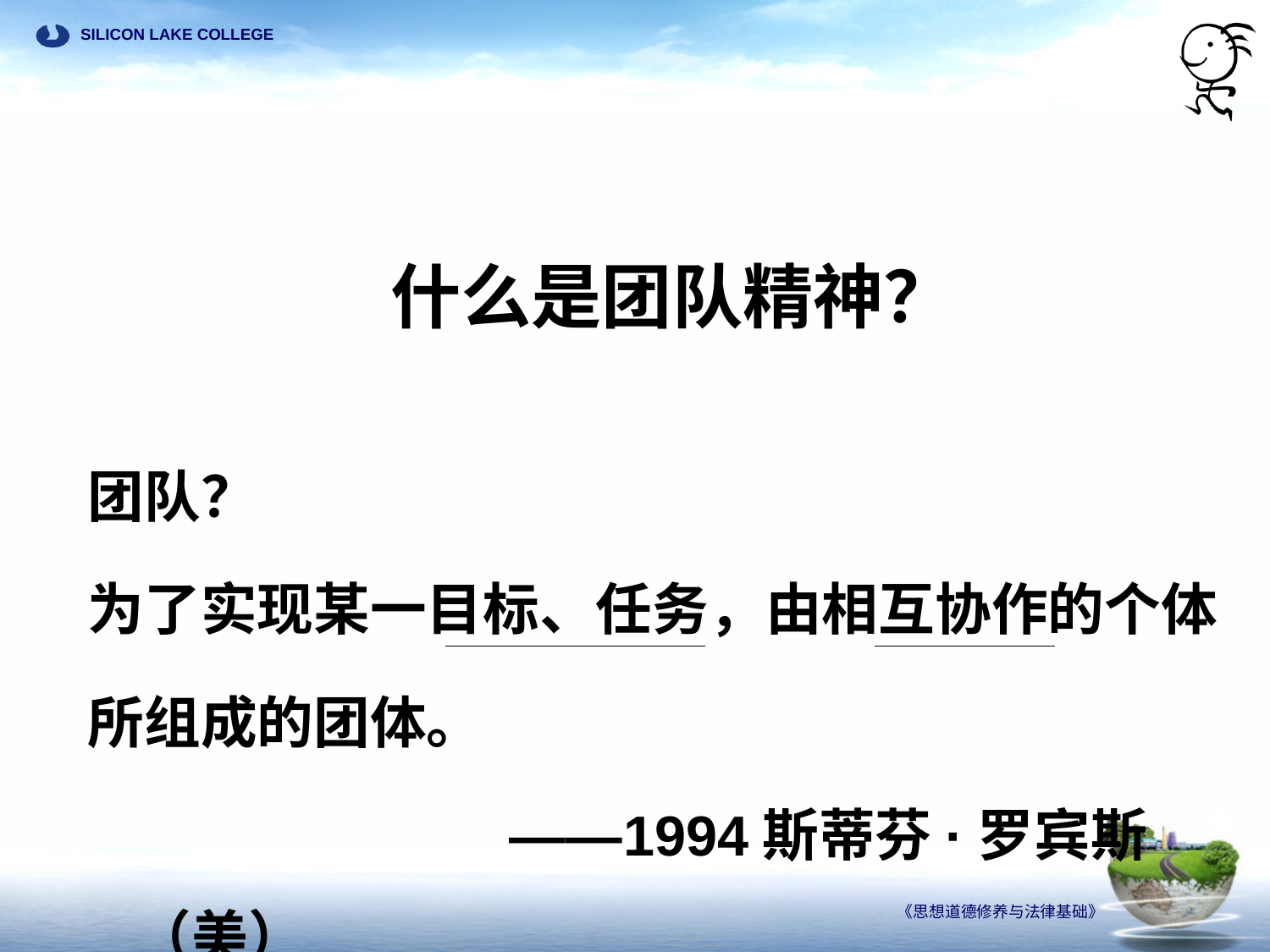

#
什么是团队精神？

团队？
为了实现某一目标、任务，由相互协作的个体
所组成的团体。
                           ——1994斯蒂芬·罗宾斯（美）